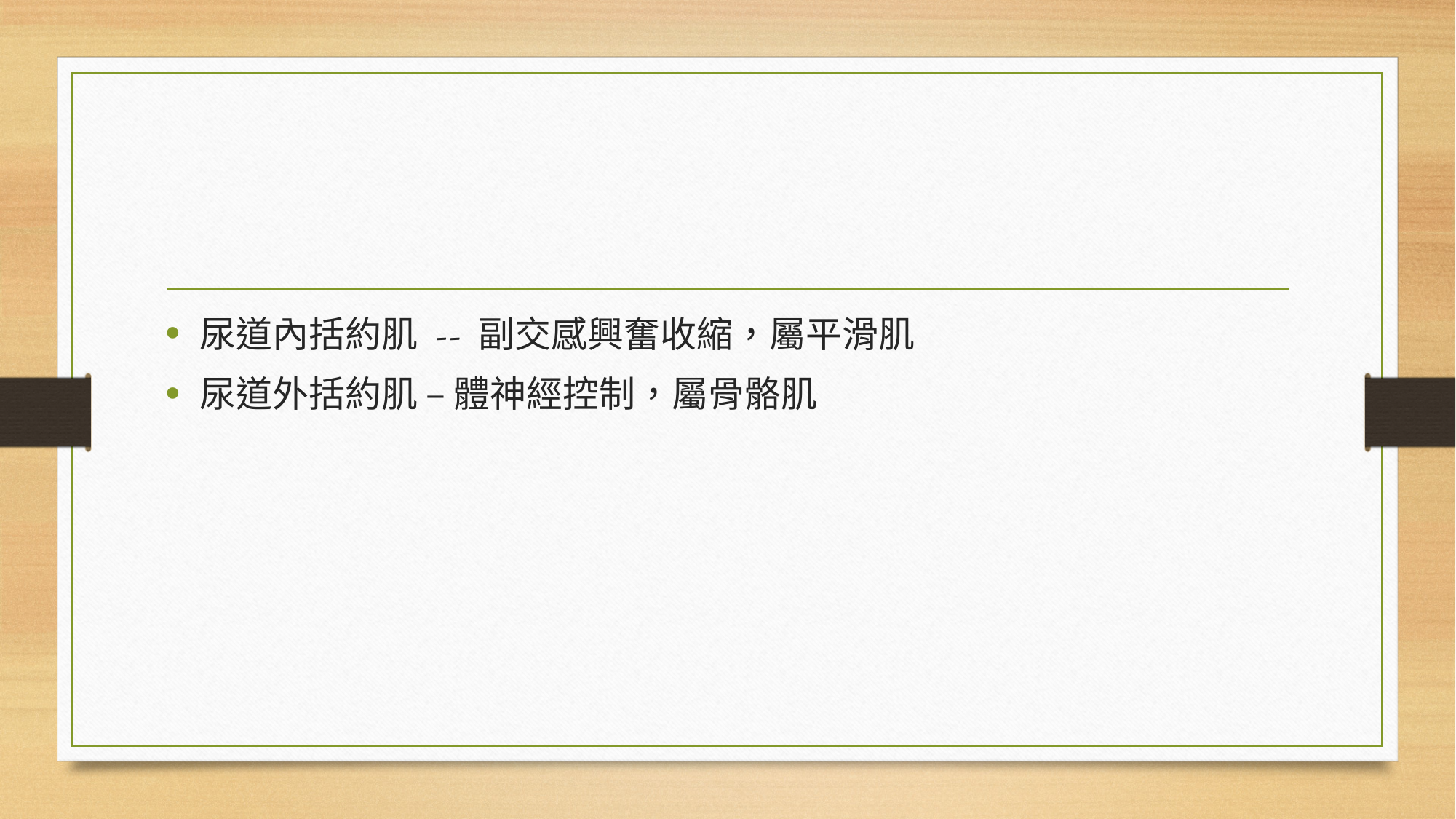

#
尿道內括約肌 -- 副交感興奮收縮，屬平滑肌
尿道外括約肌 – 體神經控制，屬骨骼肌